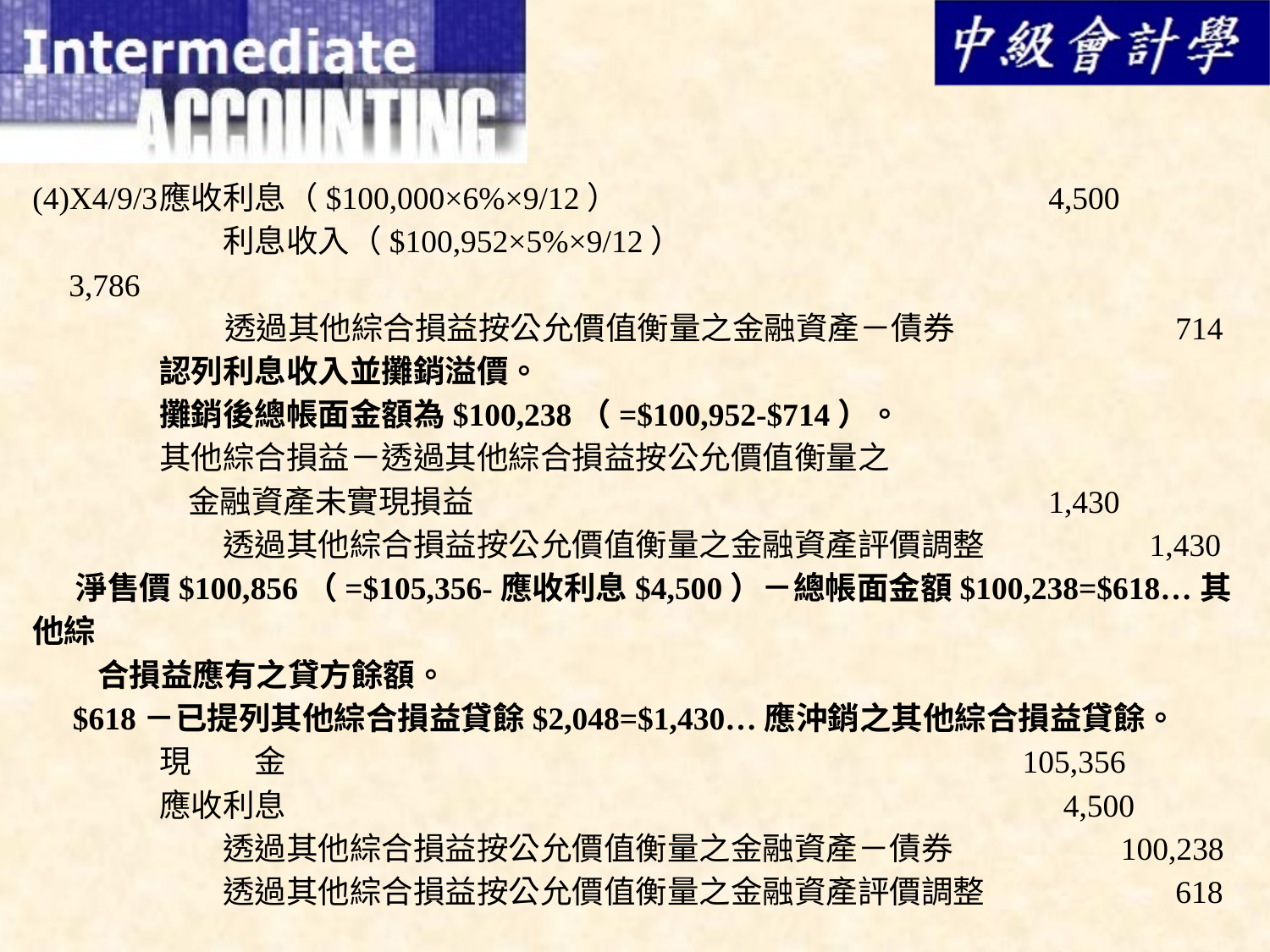

(4)X4/9/3	應收利息（$100,000×6%×9/12）				4,500
	　　利息收入（$100,952×5%×9/12）				             3,786
	        透過其他綜合損益按公允價值衡量之金融資產－債券		714
	認列利息收入並攤銷溢價。
	攤銷後總帳面金額為$100,238（=$100,952-$714）。
	其他綜合損益－透過其他綜合損益按公允價值衡量之
	    金融資產未實現損益					1,430
	　　透過其他綜合損益按公允價值衡量之金融資產評價調整	             1,430
     淨售價$100,856（=$105,356-應收利息$4,500）－總帳面金額$100,238=$618…其他綜
        合損益應有之貸方餘額。
     $618－已提列其他綜合損益貸餘$2,048=$1,430…應沖銷之其他綜合損益貸餘。
	現　　金					             105,356
	應收利息						 4,500
	　　透過其他綜合損益按公允價值衡量之金融資產－債券	         100,238
	　　透過其他綜合損益按公允價值衡量之金融資產評價調整		618